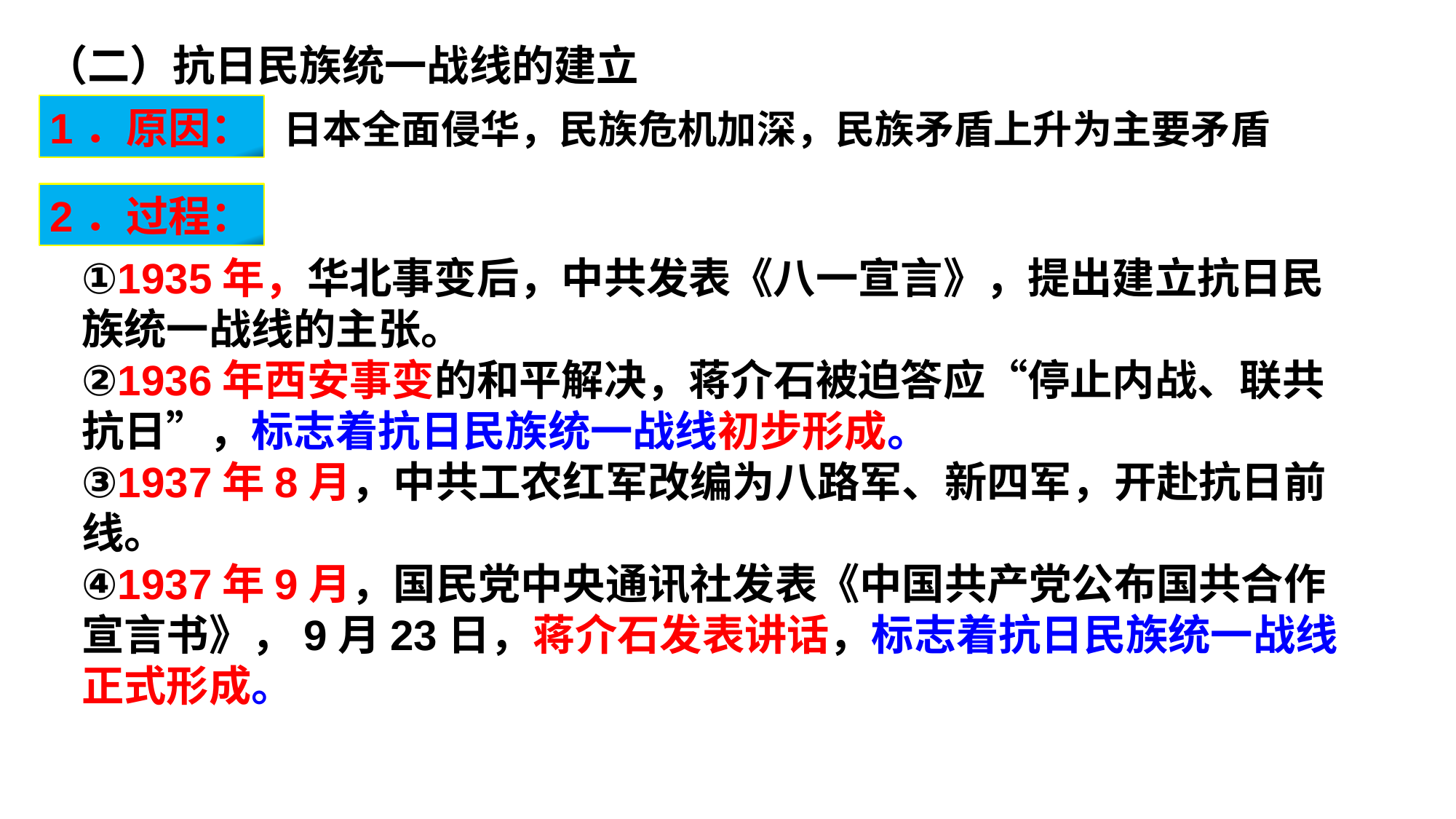

（二）抗日民族统一战线的建立
1．原因：
日本全面侵华，民族危机加深，民族矛盾上升为主要矛盾
2．过程：
①1935年，华北事变后，中共发表《八一宣言》，提出建立抗日民族统一战线的主张。
②1936年西安事变的和平解决，蒋介石被迫答应“停止内战、联共抗日”，标志着抗日民族统一战线初步形成。
③1937年8月，中共工农红军改编为八路军、新四军，开赴抗日前线。
④1937年9月，国民党中央通讯社发表《中国共产党公布国共合作宣言书》，9月23日，蒋介石发表讲话，标志着抗日民族统一战线正式形成。